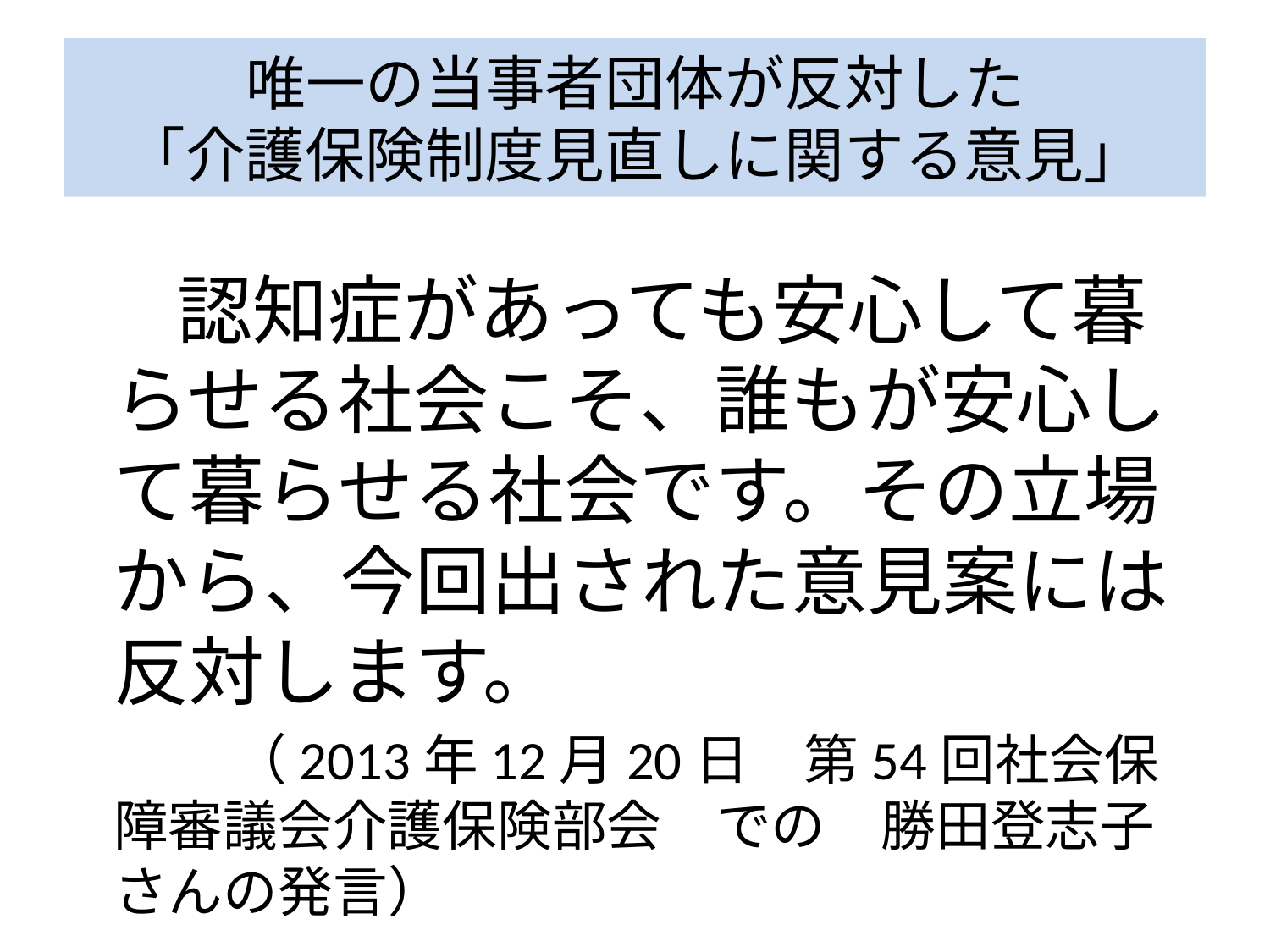

# 唯一の当事者団体が反対した 「介護保険制度見直しに関する意見」
　　認知症があっても安心して暮らせる社会こそ、誰もが安心して暮らせる社会です。その立場から、今回出された意見案には反対します。
　　　（2013年12月20日　第54回社会保障審議会介護保険部会　での　勝田登志子さんの発言）